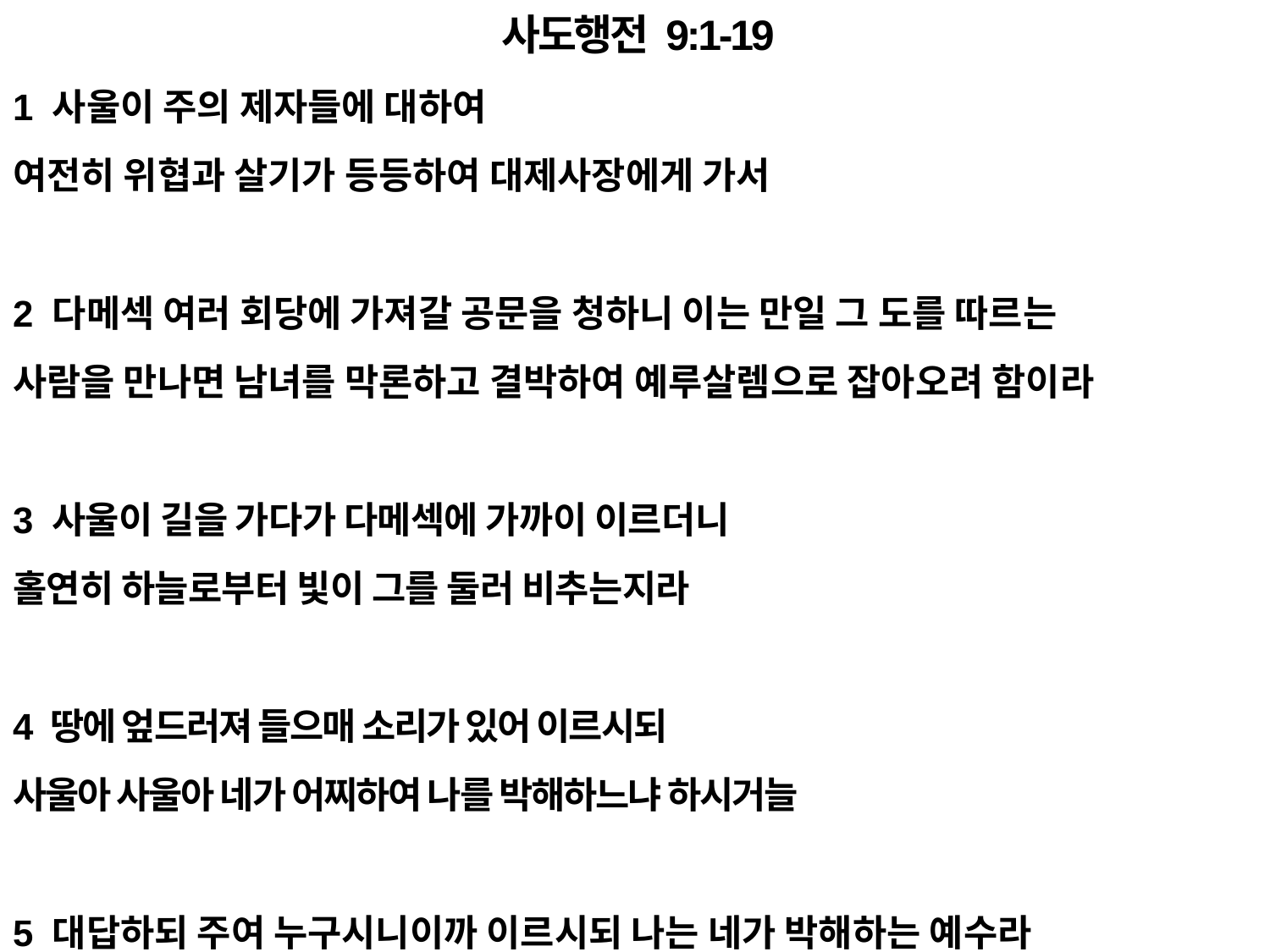

사도행전 9:1-19
1 사울이 주의 제자들에 대하여
여전히 위협과 살기가 등등하여 대제사장에게 가서

2 다메섹 여러 회당에 가져갈 공문을 청하니 이는 만일 그 도를 따르는
사람을 만나면 남녀를 막론하고 결박하여 예루살렘으로 잡아오려 함이라

3 사울이 길을 가다가 다메섹에 가까이 이르더니
홀연히 하늘로부터 빛이 그를 둘러 비추는지라

4 땅에 엎드러져 들으매 소리가 있어 이르시되
사울아 사울아 네가 어찌하여 나를 박해하느냐 하시거늘

5 대답하되 주여 누구시니이까 이르시되 나는 네가 박해하는 예수라
#